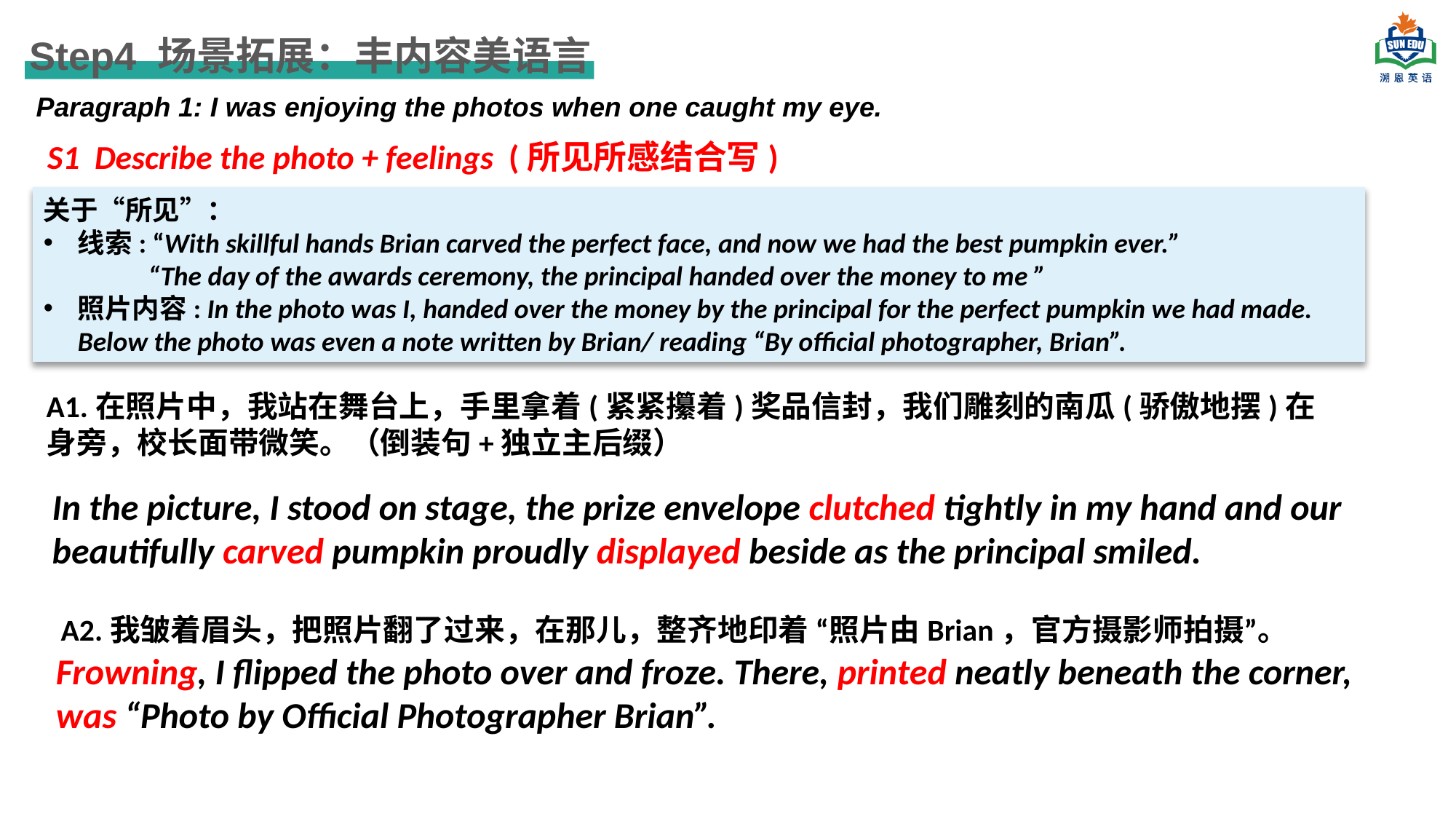

Step4 场景拓展：丰内容美语言

Paragraph 1: I was enjoying the photos when one caught my eye.
S1  Describe the photo + feelings  (所见所感结合写)
关于“所见”：
线索: “With skillful hands Brian carved the perfect face, and now we had the best pumpkin ever.”
                 “The day of the awards ceremony, the principal handed over the money to me ”
照片内容: In the photo was I, handed over the money by the principal for the perfect pumpkin we had made.  Below the photo was even a note written by Brian/ reading “By official photographer, Brian”.
A1.在照片中，我站在舞台上，手里拿着(紧紧攥着)奖品信封，我们雕刻的南瓜(骄傲地摆)在身旁，校长面带微笑。（倒装句+独立主后缀）
In the picture, I stood on stage, the prize envelope clutched tightly in my hand and our beautifully carved pumpkin proudly displayed beside as the principal smiled.
A2.我皱着眉头，把照片翻了过来，在那儿，整齐地印着 “照片由Brian，官方摄影师拍摄”。
Frowning, I flipped the photo over and froze. There, printed neatly beneath the corner, was “Photo by Official Photographer Brian”.